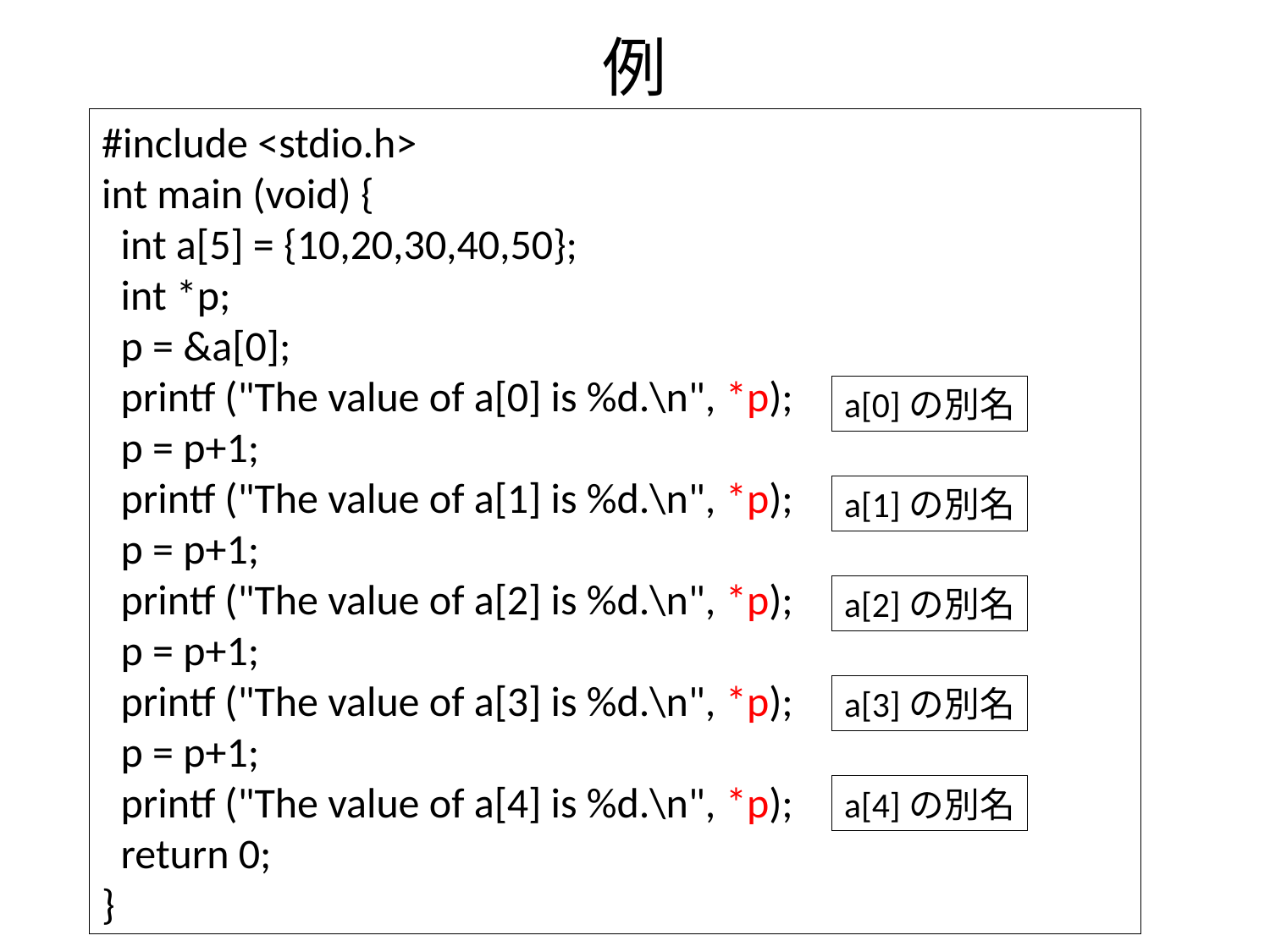

# 例
#include <stdio.h>
int main (void) {
  int a[5] = {10,20,30,40,50};
  int *p;
  p = &a[0];
  printf ("The value of a[0] is %d.\n", *p);
  p = p+1;
  printf ("The value of a[1] is %d.\n", *p);
  p = p+1;
  printf ("The value of a[2] is %d.\n", *p);
  p = p+1;
  printf ("The value of a[3] is %d.\n", *p);
  p = p+1;
  printf ("The value of a[4] is %d.\n", *p);
  return 0;
}
a[0]の別名
a[1]の別名
a[2]の別名
a[3]の別名
a[4]の別名